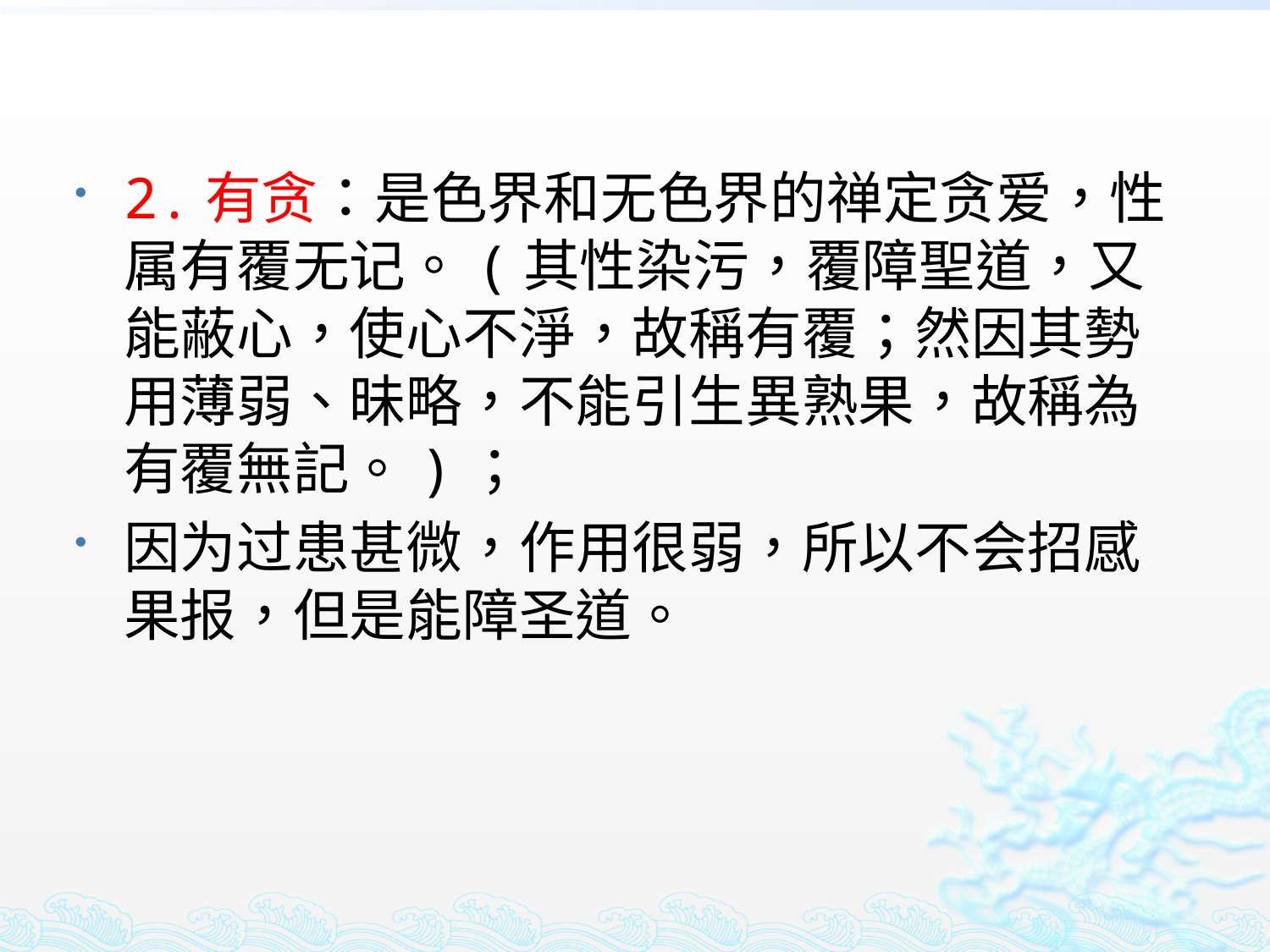

2.有贪：是色界和无色界的禅定贪爱，性属有覆无记。(其性染污，覆障聖道，又能蔽心，使心不淨，故稱有覆；然因其勢用薄弱、昧略，不能引生異熟果，故稱為有覆無記。)；
因为过患甚微，作用很弱，所以不会招感果报，但是能障圣道。